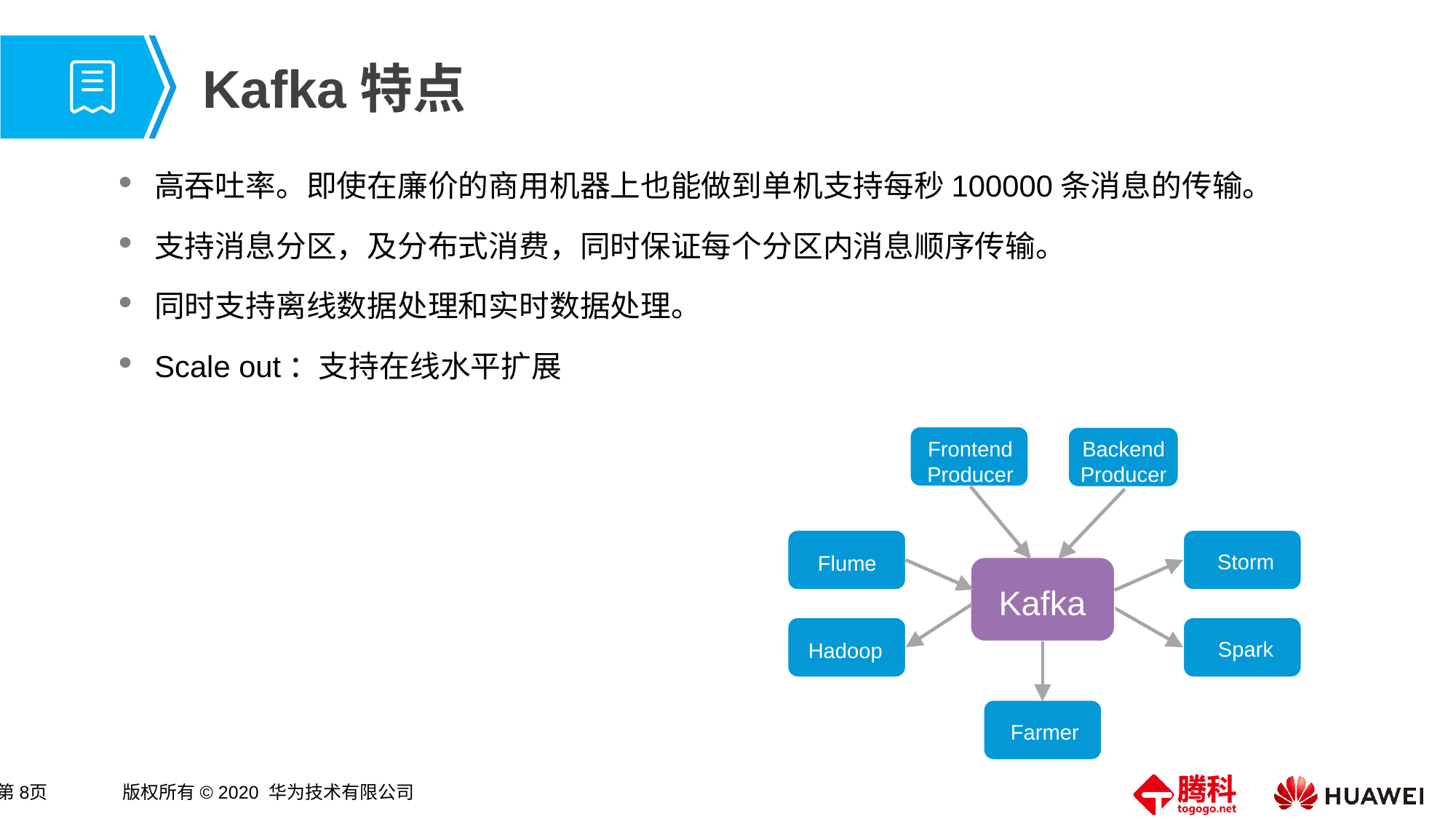

# Kafka特点
高吞吐率。即使在廉价的商用机器上也能做到单机支持每秒100000条消息的传输。
支持消息分区，及分布式消费，同时保证每个分区内消息顺序传输。
同时支持离线数据处理和实时数据处理。
Scale out：支持在线水平扩展

Frontend
Producer
Backend
Producer

Storm
Flume

Kafka

Spark
Hadoop

Farmer